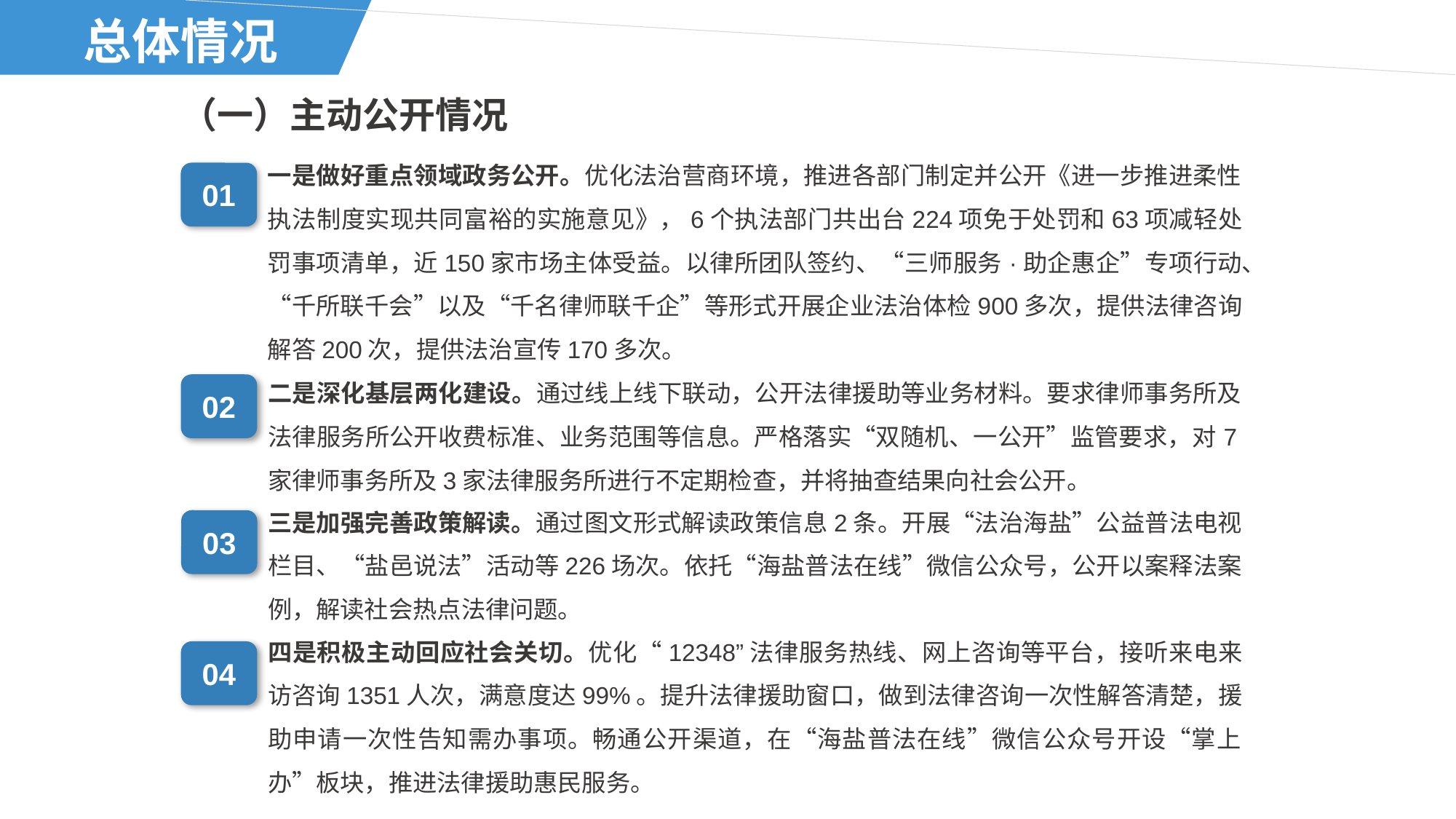

总体情况
（一）主动公开情况
一是做好重点领域政务公开。优化法治营商环境，推进各部门制定并公开《进一步推进柔性执法制度实现共同富裕的实施意见》，6个执法部门共出台224项免于处罚和63项减轻处罚事项清单，近150家市场主体受益。以律所团队签约、“三师服务·助企惠企”专项行动、“千所联千会”以及“千名律师联千企”等形式开展企业法治体检900多次，提供法律咨询解答200次，提供法治宣传170多次。
01
二是深化基层两化建设。通过线上线下联动，公开法律援助等业务材料。要求律师事务所及法律服务所公开收费标准、业务范围等信息。严格落实“双随机、一公开”监管要求，对7家律师事务所及3家法律服务所进行不定期检查，并将抽查结果向社会公开。
02
三是加强完善政策解读。通过图文形式解读政策信息2条。开展“法治海盐”公益普法电视栏目、“盐邑说法”活动等226场次。依托“海盐普法在线”微信公众号，公开以案释法案例，解读社会热点法律问题。
03
四是积极主动回应社会关切。优化“12348”法律服务热线、网上咨询等平台，接听来电来访咨询1351人次，满意度达99%。提升法律援助窗口，做到法律咨询一次性解答清楚，援助申请一次性告知需办事项。畅通公开渠道，在“海盐普法在线”微信公众号开设“掌上办”板块，推进法律援助惠民服务。
04